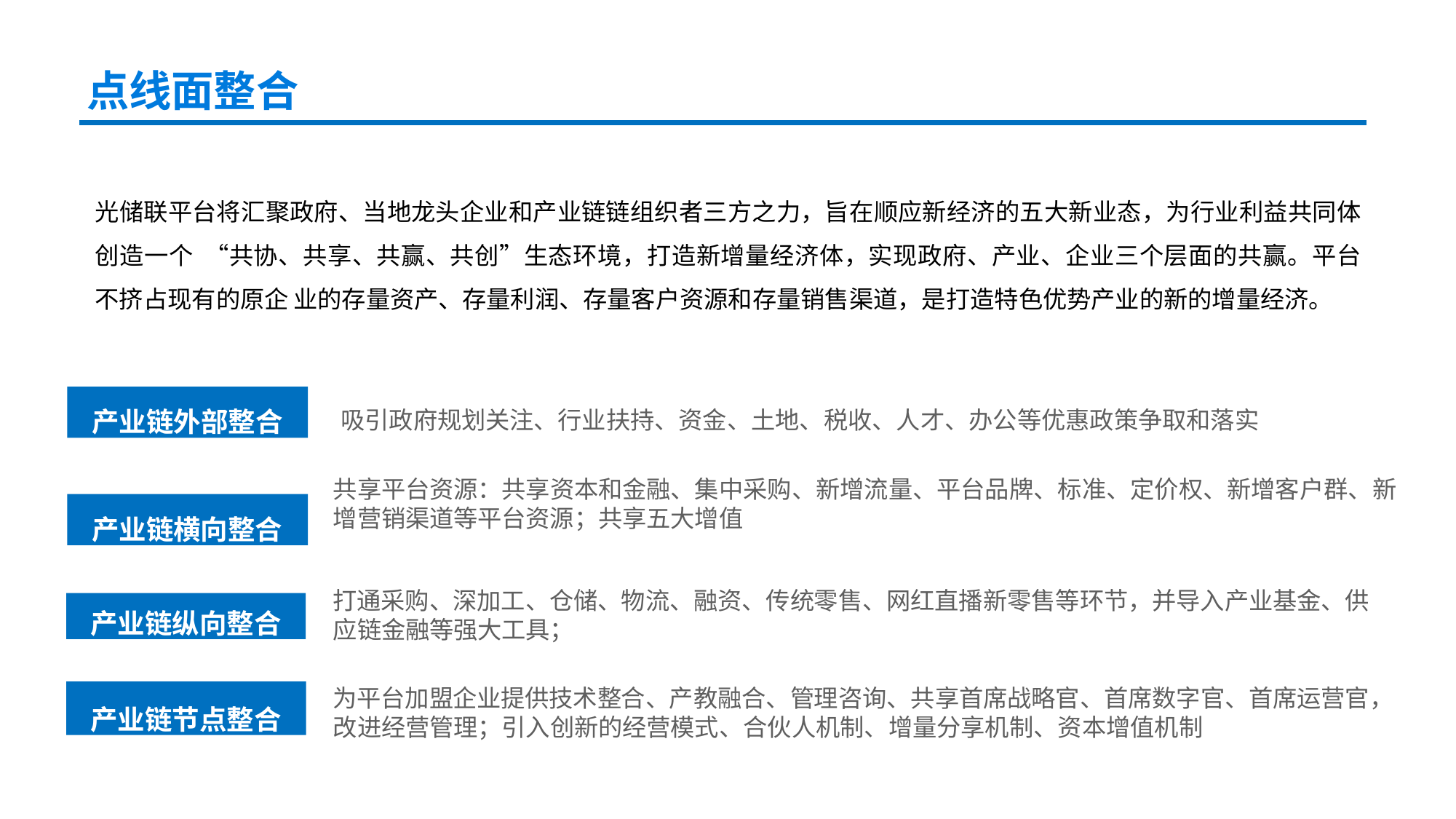

点线面整合
光储联平台将汇聚政府、当地龙头企业和产业链链组织者三方之力，旨在顺应新经济的五大新业态，为行业利益共同体创造一个  “共协、共享、共赢、共创”生态环境，打造新增量经济体，实现政府、产业、企业三个层面的共赢。平台不挤占现有的原企 业的存量资产、存量利润、存量客户资源和存量销售渠道，是打造特色优势产业的新的增量经济。
产业链外部整合
吸引政府规划关注、行业扶持、资金、土地、税收、人才、办公等优惠政策争取和落实
共享平台资源：共享资本和金融、集中采购、新增流量、平台品牌、标准、定价权、新增客户群、新 增营销渠道等平台资源；共享五大增值
产业链横向整合
打通采购、深加工、仓储、物流、融资、传统零售、网红直播新零售等环节，并导入产业基金、供
应链金融等强大工具；
产业链纵向整合
为平台加盟企业提供技术整合、产教融合、管理咨询、共享首席战略官、首席数字官、首席运营官，
改进经营管理；引入创新的经营模式、合伙人机制、增量分享机制、资本增值机制
产业链节点整合
8